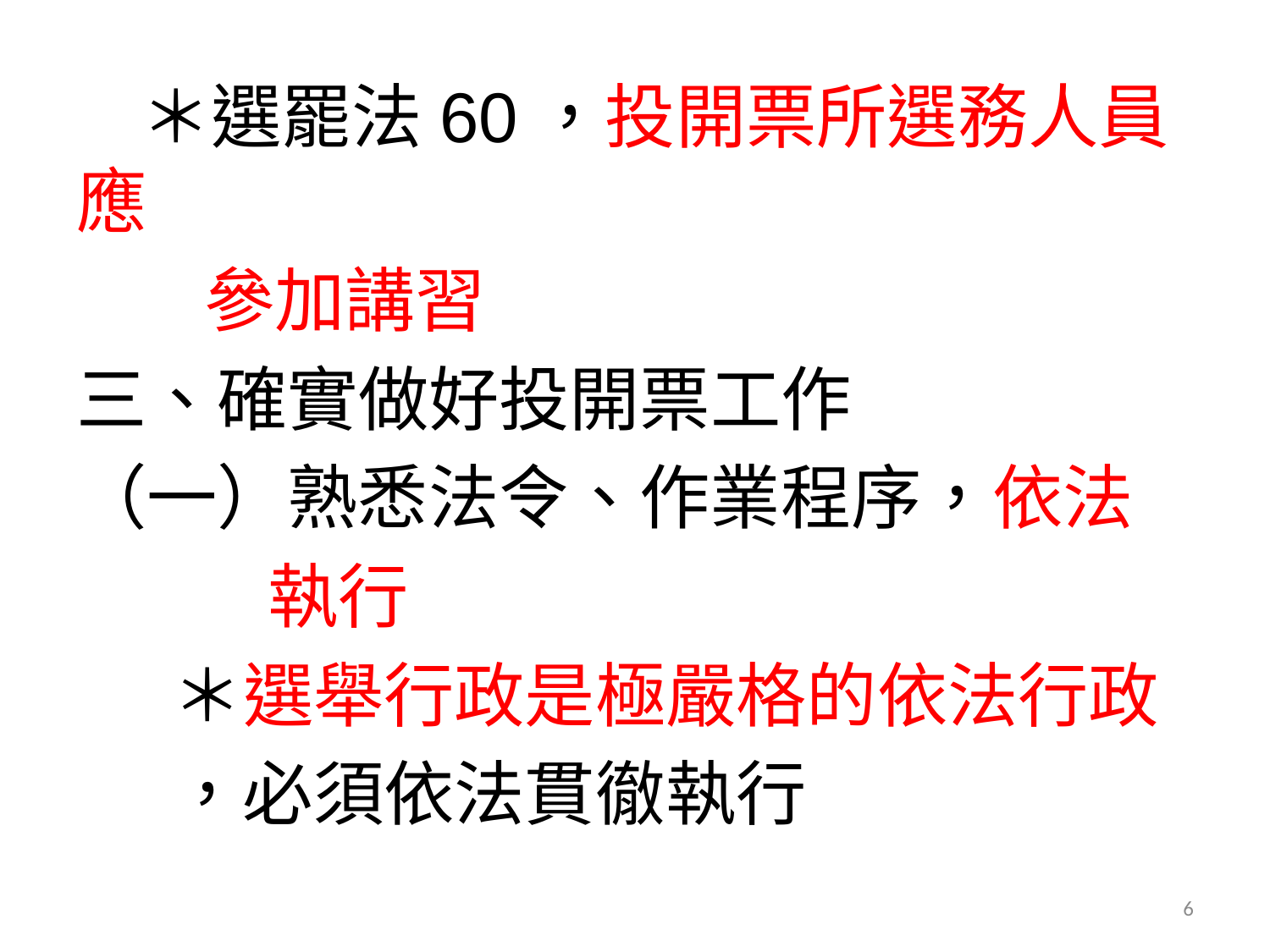

＊選罷法60，投開票所選務人員應
       參加講習
三、確實做好投開票工作
（一）熟悉法令、作業程序，依法
           執行
     ＊選舉行政是極嚴格的依法行政
     ，必須依法貫徹執行

6